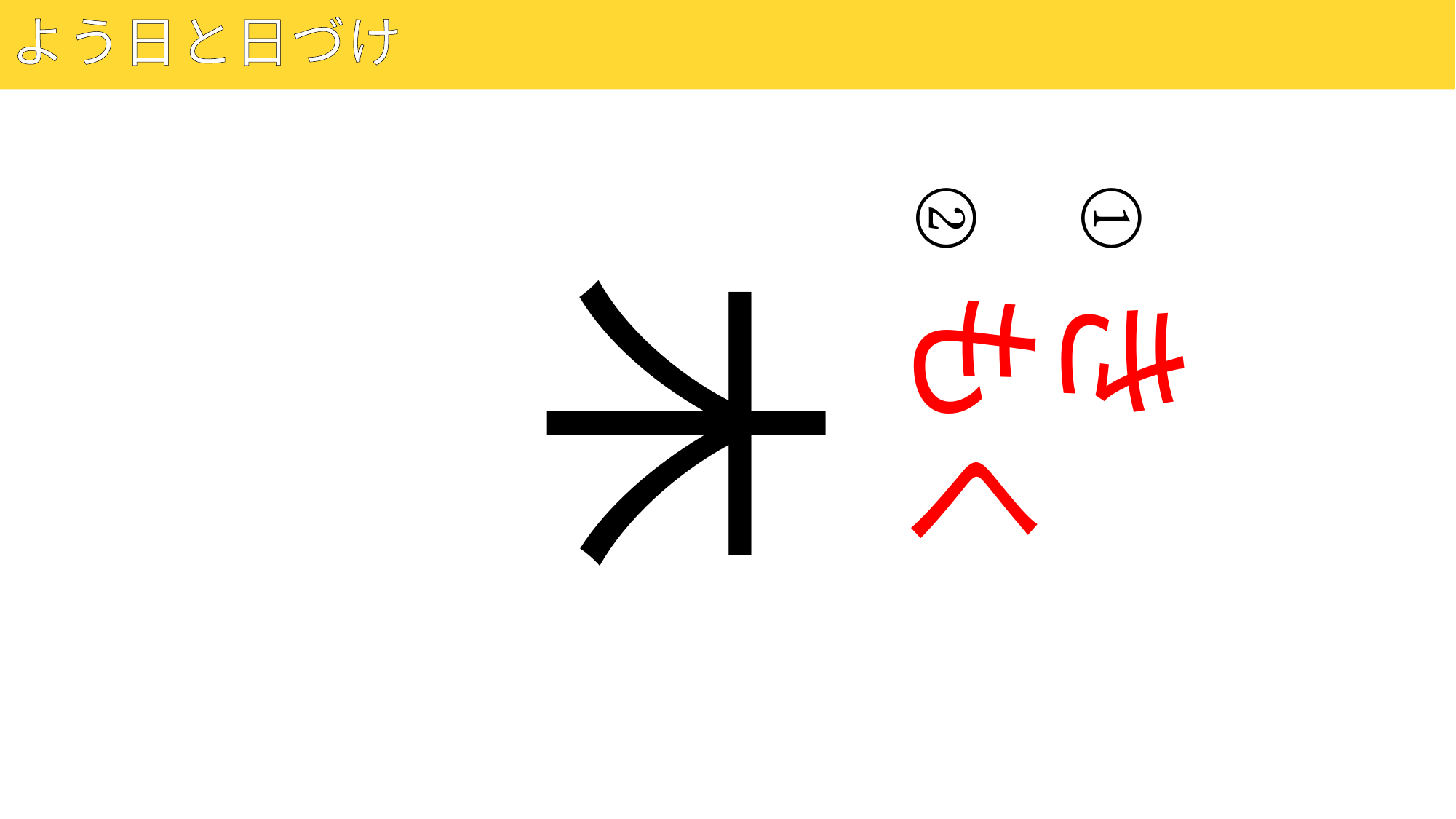

# よう日と日づけ
17
②
①
木
き
もく